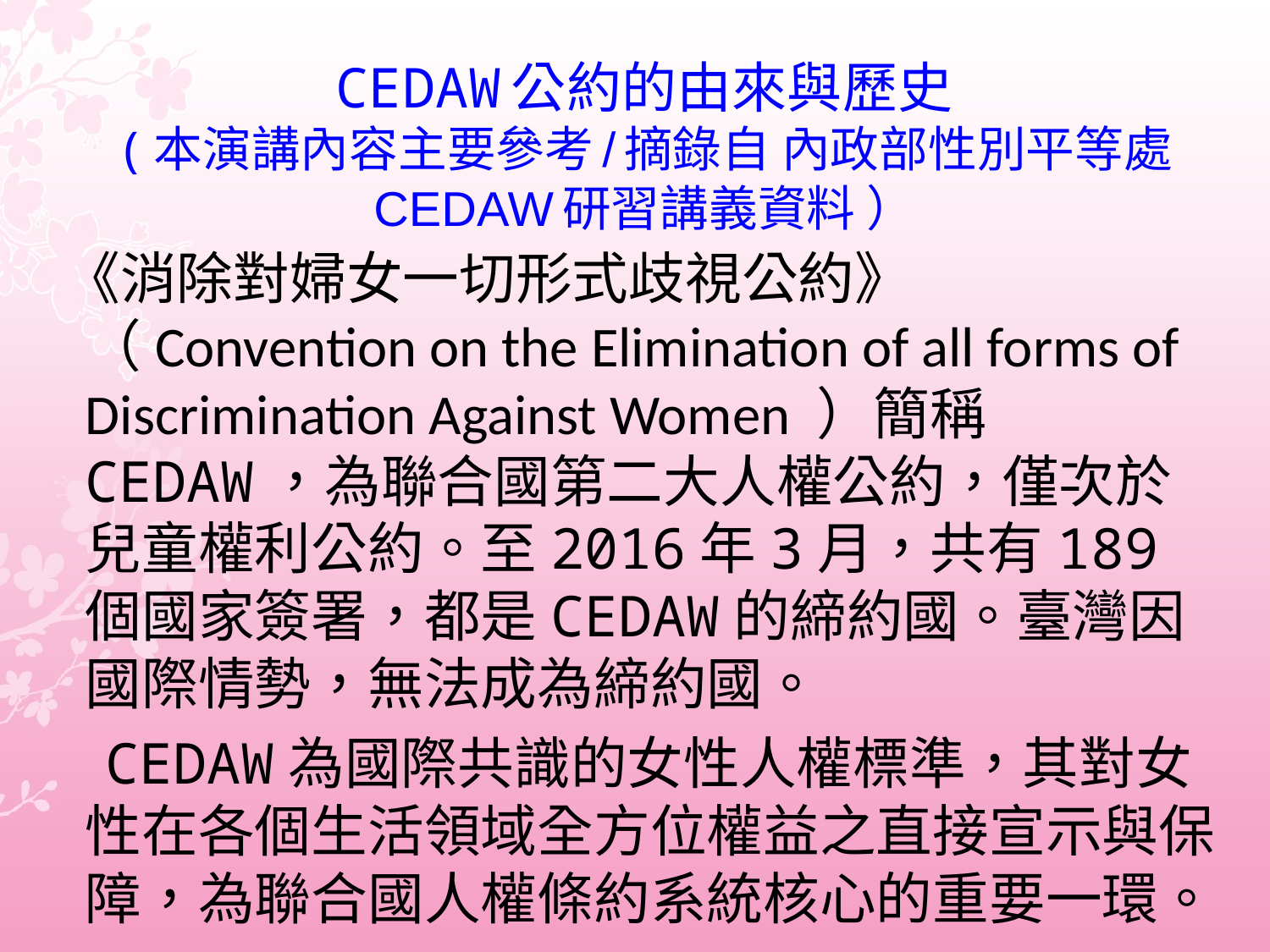

CEDAW公約的由來與歷史
(本演講內容主要參考/摘錄自 內政部性別平等處 CEDAW研習講義資料 ）
 《消除對婦女一切形式歧視公約》（Convention on the Elimination of all forms of Discrimination Against Women ）簡稱CEDAW，為聯合國第二大人權公約，僅次於兒童權利公約。至2016年3月，共有189個國家簽署，都是CEDAW的締約國。臺灣因國際情勢，無法成為締約國。
  CEDAW為國際共識的女性人權標準，其對女性在各個生活領域全方位權益之直接宣示與保障，為聯合國人權條約系統核心的重要一環。